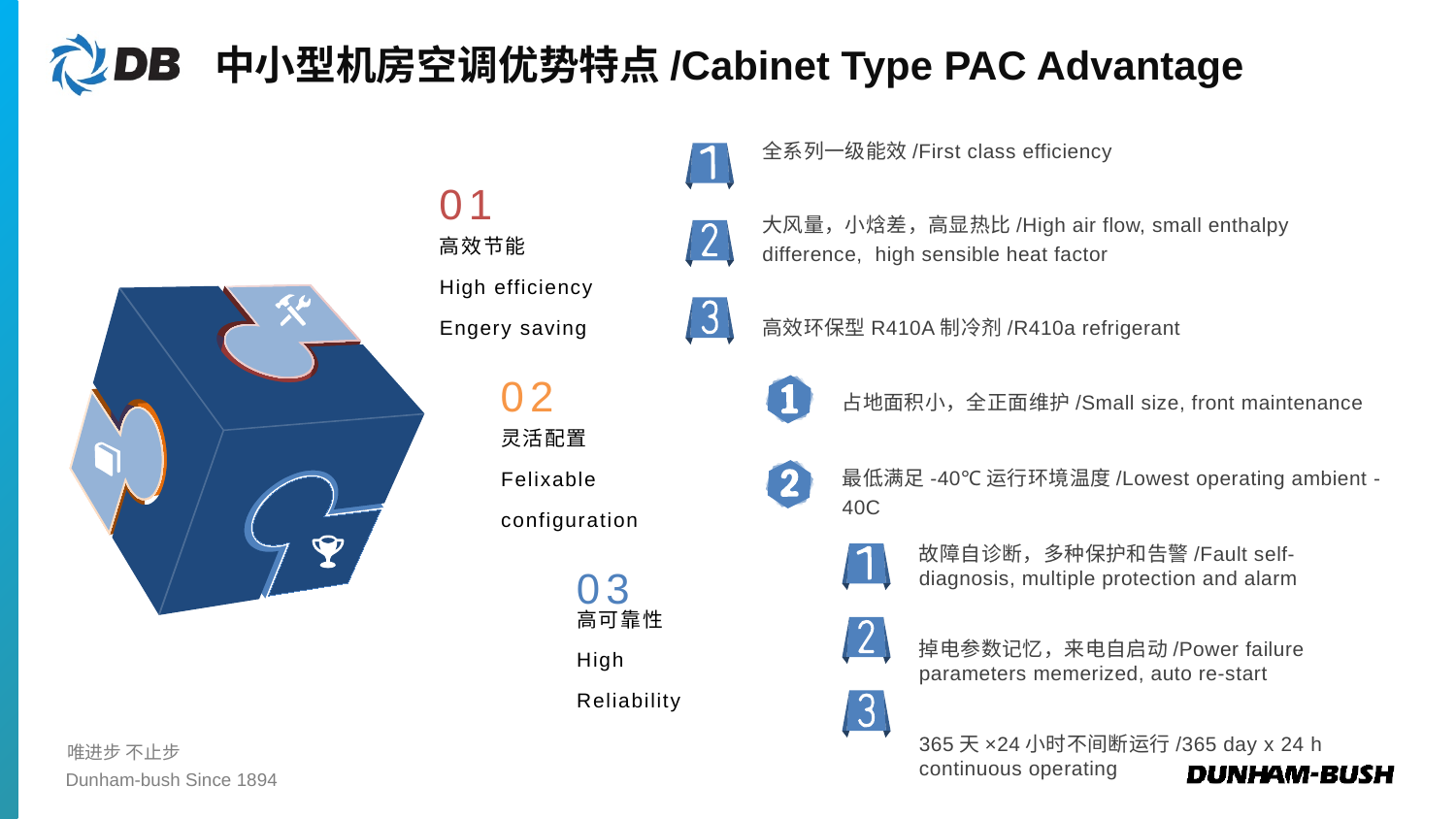

中小型机房空调优势特点/Cabinet Type PAC Advantage
全系列一级能效/First class efficiency
大风量，小焓差，高显热比/High air flow, small enthalpy difference,  high sensible heat factor
高效环保型R410A制冷剂/R410a refrigerant

01

高效节能
High efficiency
Engery saving

02

占地面积小，全正面维护/Small size, front maintenance
最低满足-40℃运行环境温度/Lowest operating ambient -40C

灵活配置
Felixable
configuration

故障自诊断，多种保护和告警/Fault self-diagnosis, multiple protection and alarm
掉电参数记忆，来电自启动/Power failure parameters memerized, auto re-start
365天×24小时不间断运行/365 day x 24 h continuous operating

03
高可靠性
High
Reliability